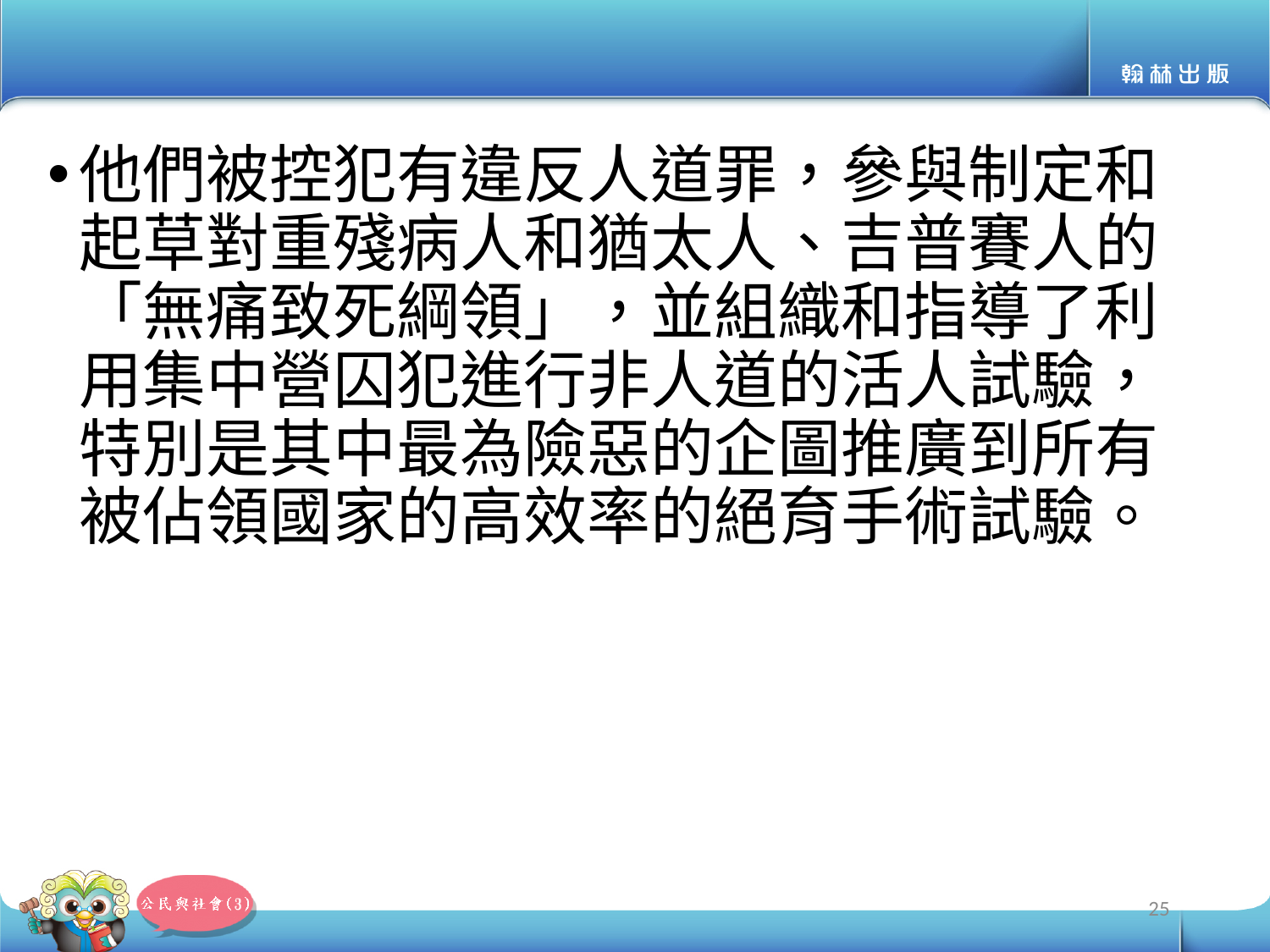

#
他們被控犯有違反人道罪，參與制定和起草對重殘病人和猶太人、吉普賽人的「無痛致死綱領」，並組織和指導了利用集中營囚犯進行非人道的活人試驗，特別是其中最為險惡的企圖推廣到所有被佔領國家的高效率的絕育手術試驗。

25